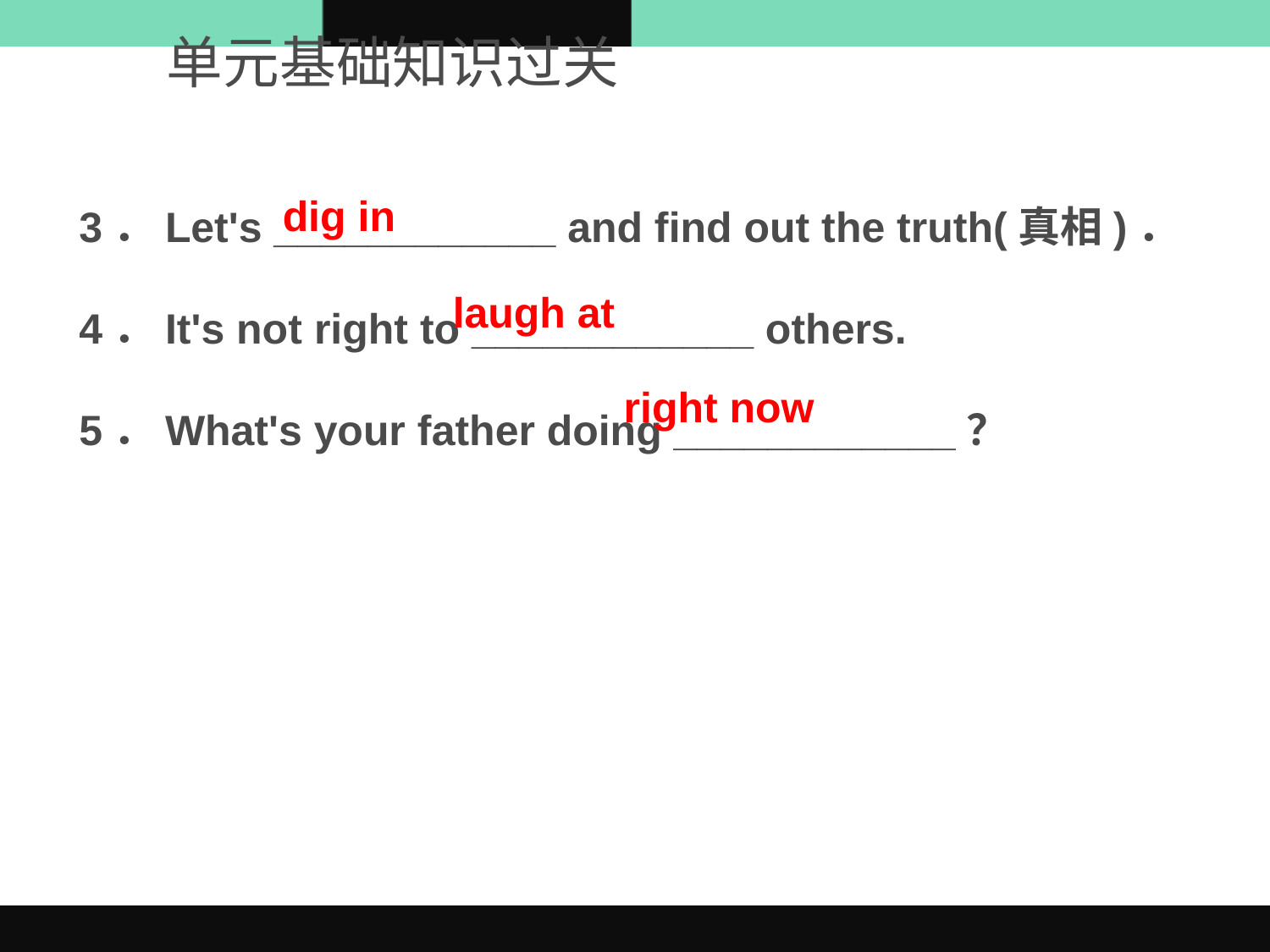

单元基础知识过关
3．Let's ____________ and find out the truth(真相)．
4．It's not right to ____________ others.
5．What's your father doing ____________？
dig in
laugh at
right now